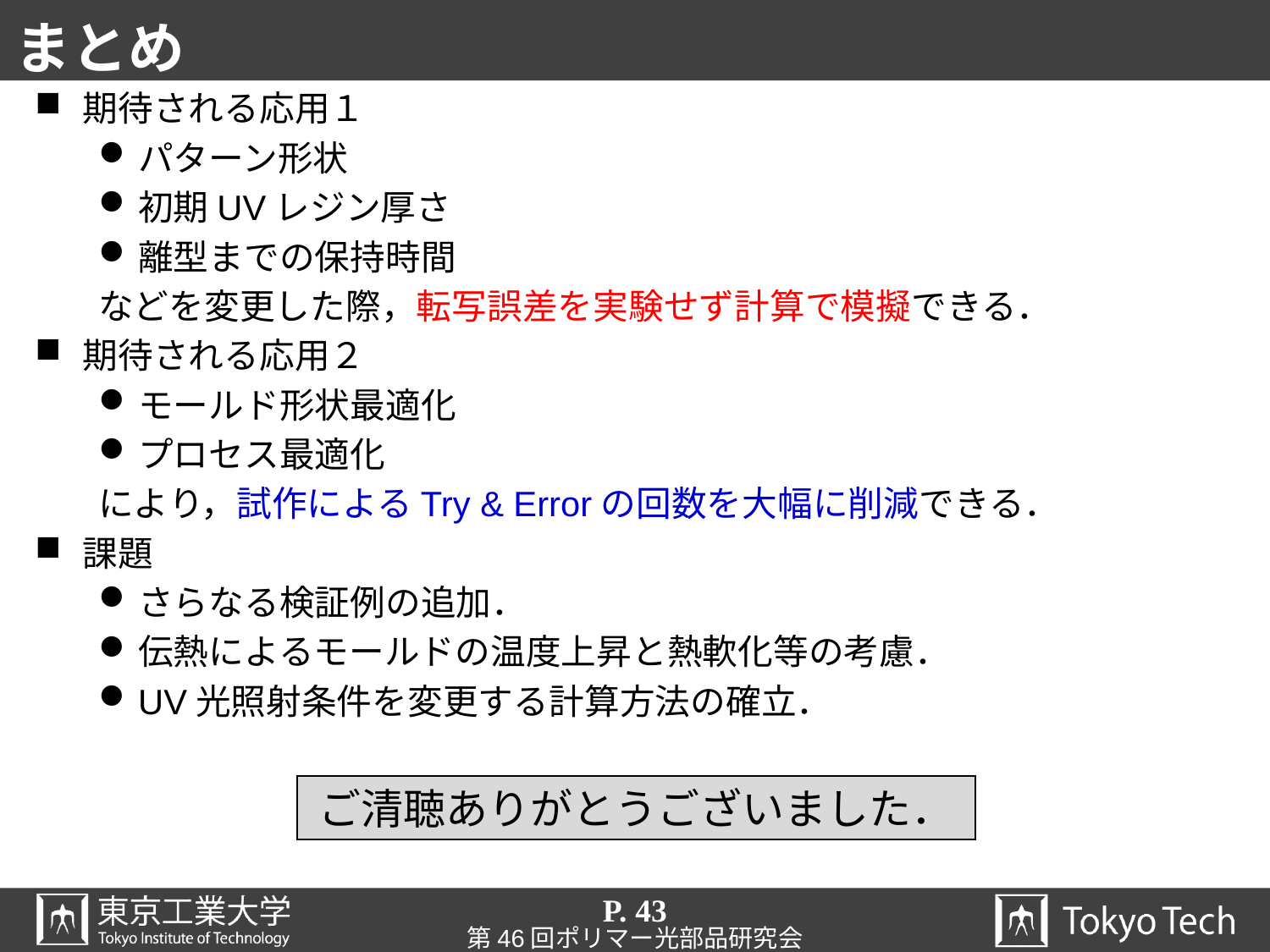

# まとめ
期待される応用１
パターン形状
初期UVレジン厚さ
離型までの保持時間
などを変更した際，転写誤差を実験せず計算で模擬できる．
期待される応用２
モールド形状最適化
プロセス最適化
により，試作によるTry & Errorの回数を大幅に削減できる．
課題
さらなる検証例の追加．
伝熱によるモールドの温度上昇と熱軟化等の考慮．
UV光照射条件を変更する計算方法の確立．
ご清聴ありがとうございました．
P. 43